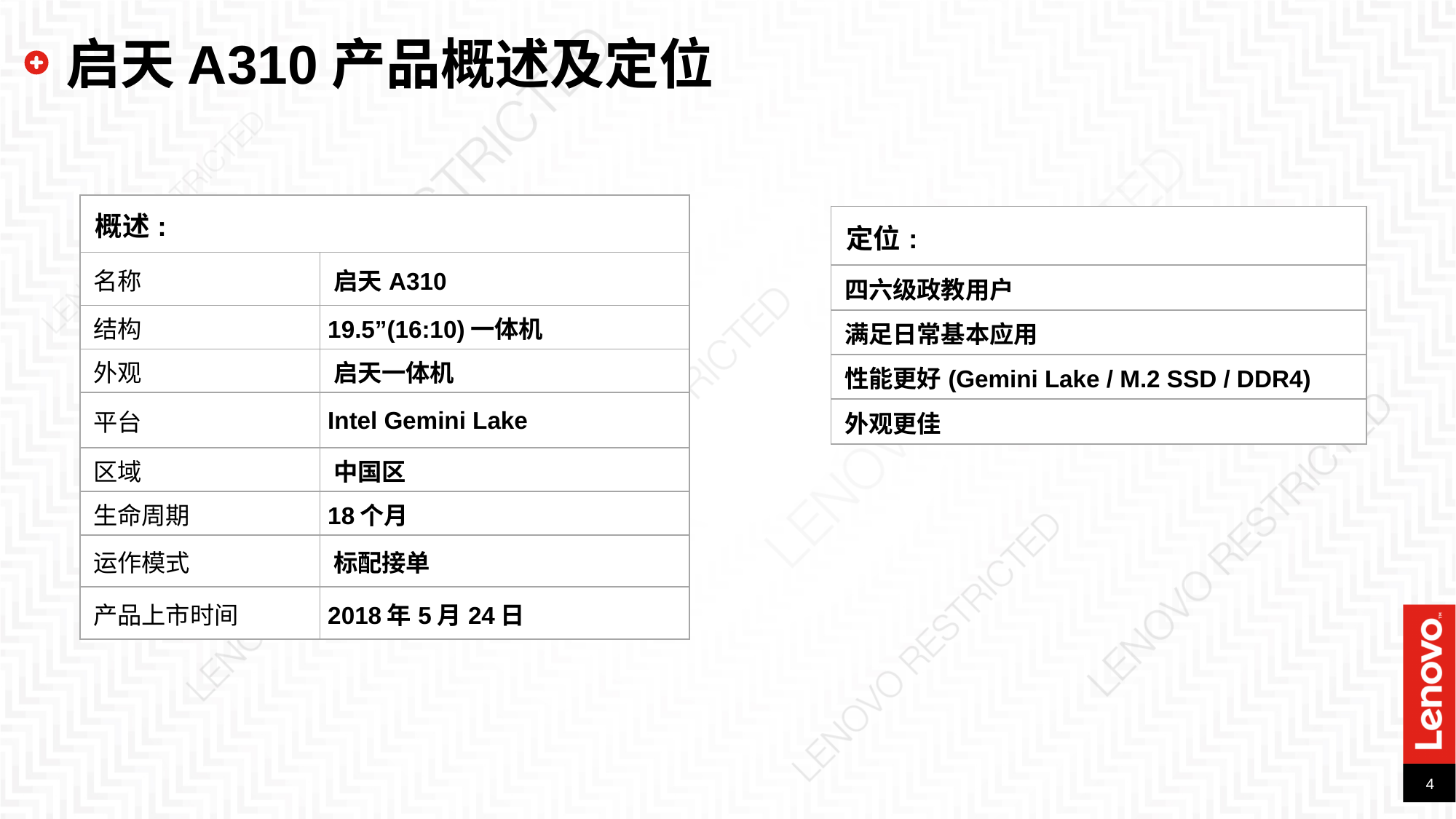

# 启天A310产品概述及定位
| 概述: |  |
| --- | --- |
| 名称 | 启天A310 |
| 结构 | 19.5”(16:10)一体机 |
| 外观 | 启天一体机 |
| 平台 | Intel Gemini Lake |
| 区域 | 中国区 |
| 生命周期 | 18个月 |
| 运作模式 | 标配接单 |
| 产品上市时间 | 2018年5月24日 |
| 定位: |
| --- |
| 四六级政教用户 |
| 满足日常基本应用 |
| 性能更好(Gemini Lake / M.2 SSD / DDR4) |
| 外观更佳 |